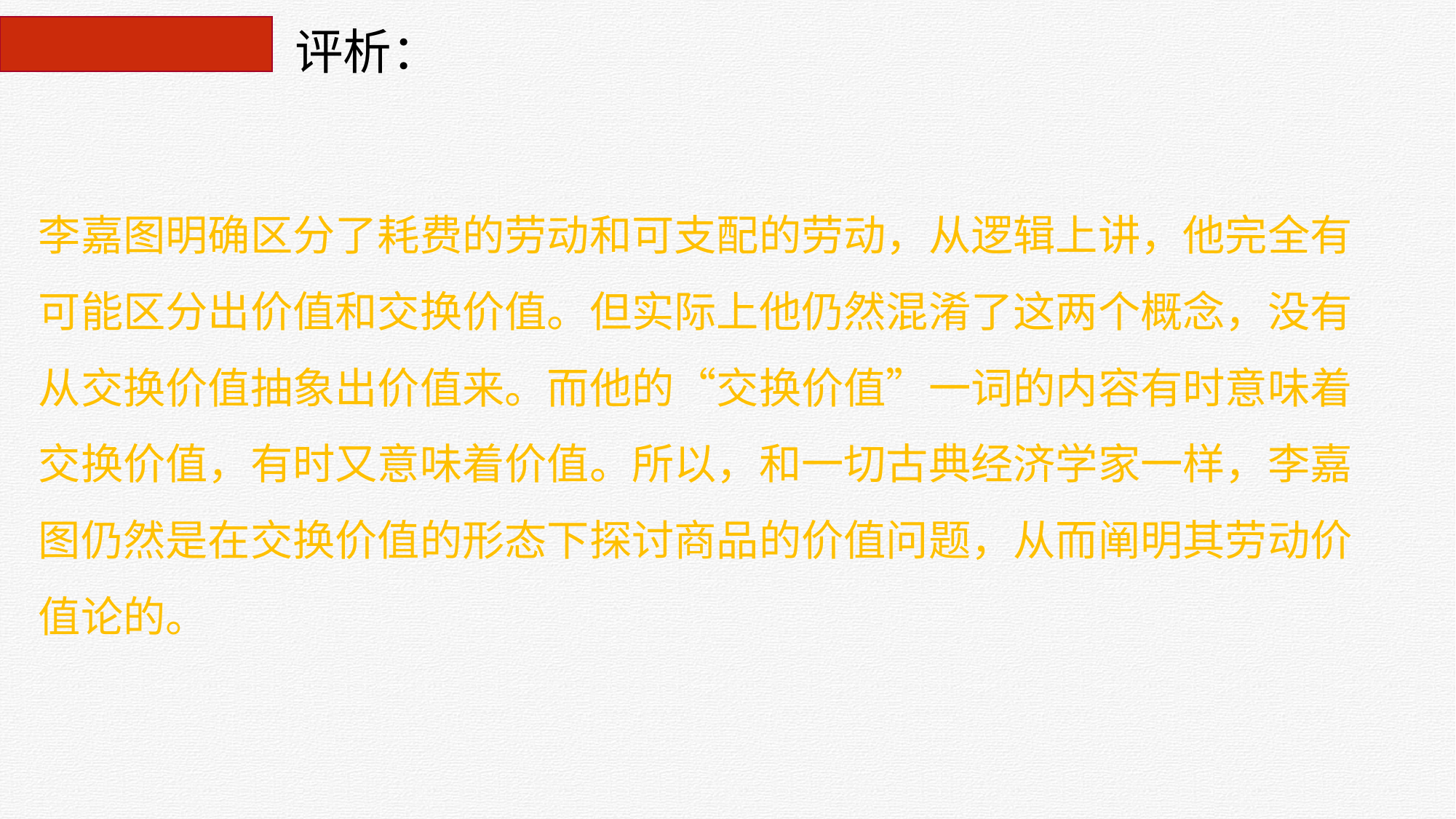

评析：

李嘉图明确区分了耗费的劳动和可支配的劳动，从逻辑上讲，他完全有可能区分出价值和交换价值。但实际上他仍然混淆了这两个概念，没有从交换价值抽象出价值来。而他的“交换价值”一词的内容有时意味着交换价值，有时又意味着价值。所以，和一切古典经济学家一样，李嘉图仍然是在交换价值的形态下探讨商品的价值问题，从而阐明其劳动价值论的。